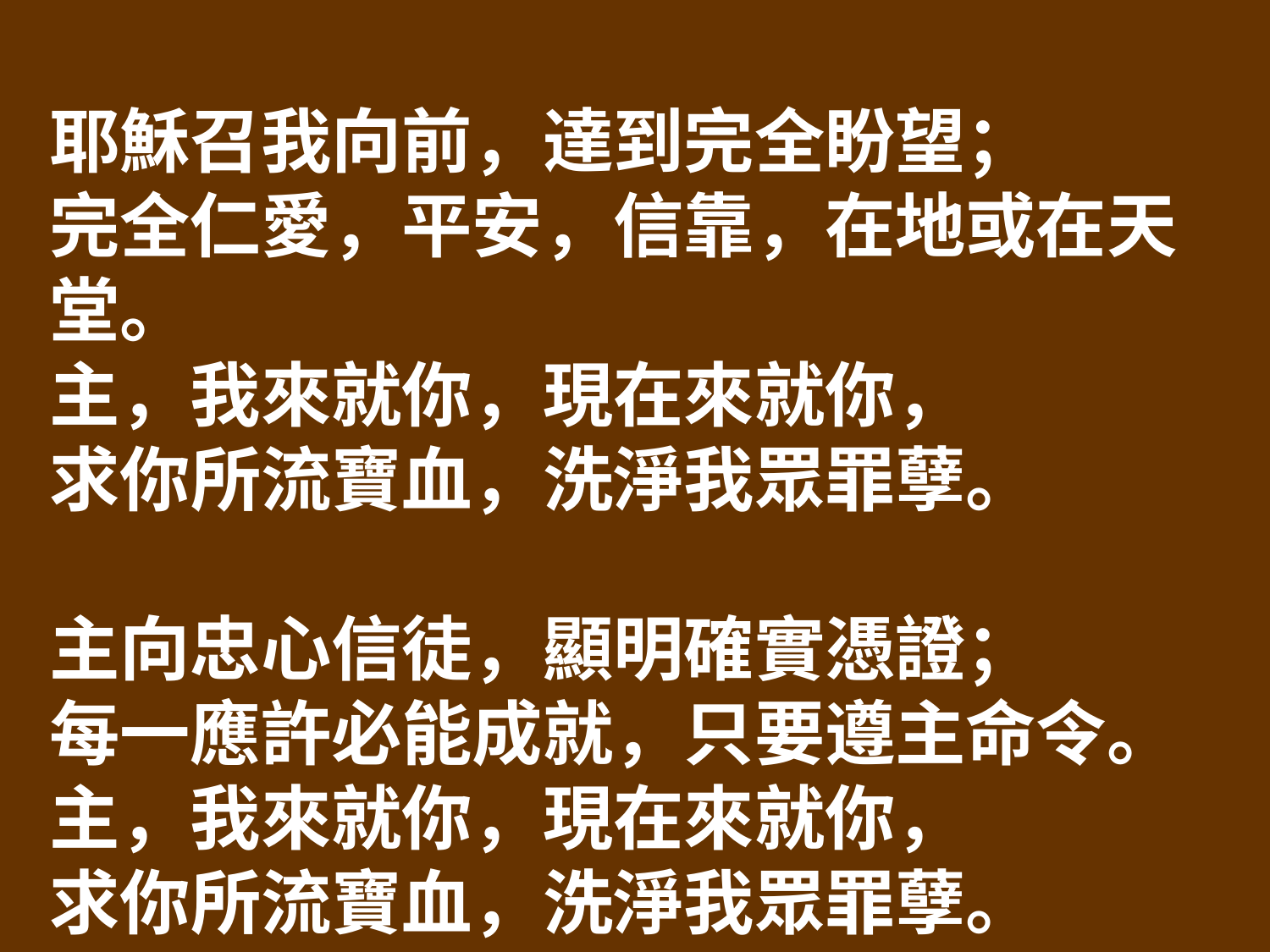

耶穌召我向前，達到完全盼望；
完全仁愛，平安，信靠，在地或在天堂。
主，我來就你，現在來就你，
求你所流寶血，洗淨我眾罪孽。

主向忠心信徒，顯明確實憑證；
每一應許必能成就，只要遵主命令。
主，我來就你，現在來就你，
求你所流寶血，洗淨我眾罪孽。